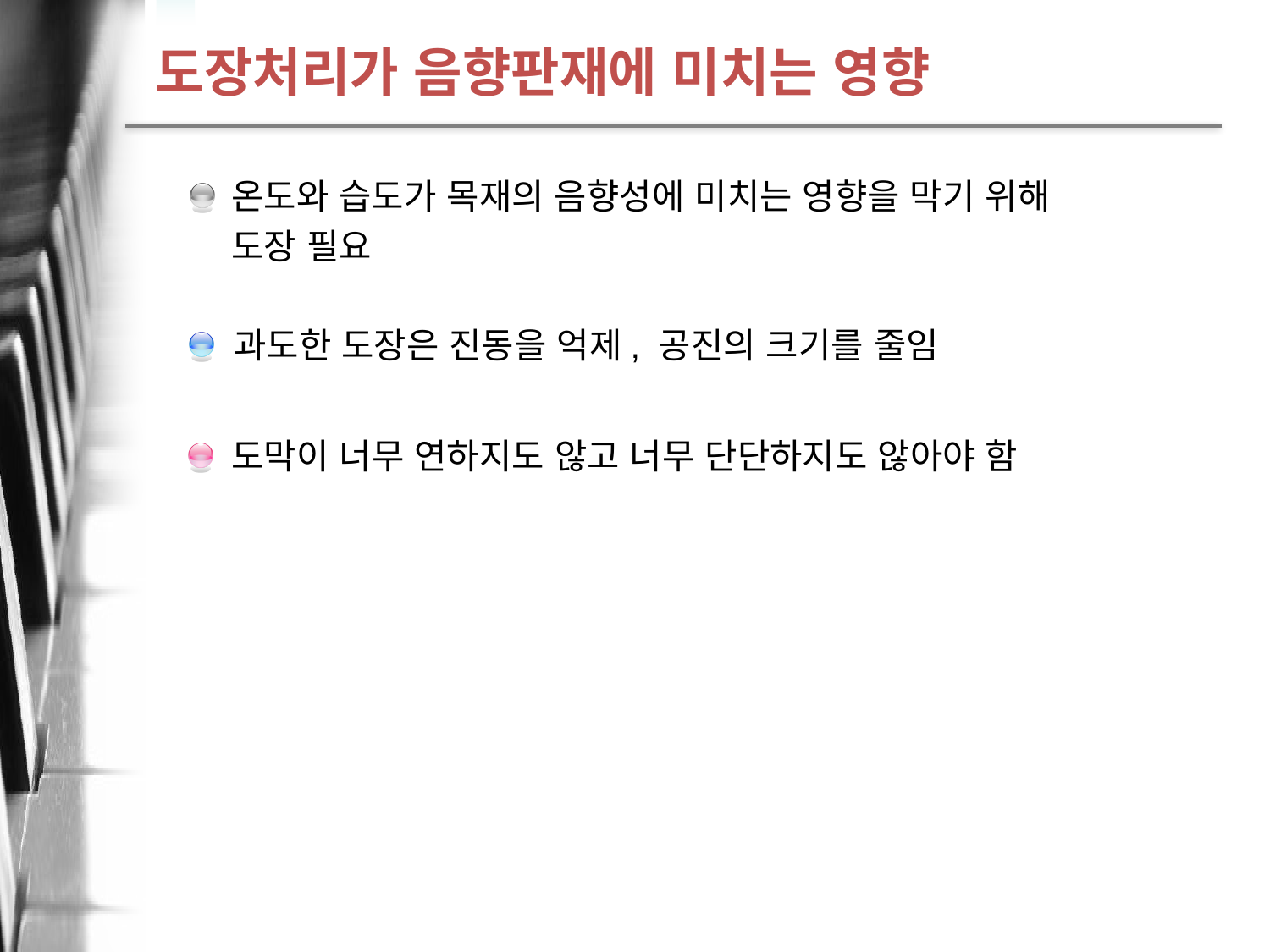

도장처리가 음향판재에 미치는 영향

온도와 습도가 목재의 음향성에 미치는 영향을 막기 위해
도장 필요

과도한 도장은 진동을 억제, 공진의 크기를 줄임

도막이 너무 연하지도 않고 너무 단단하지도 않아야 함